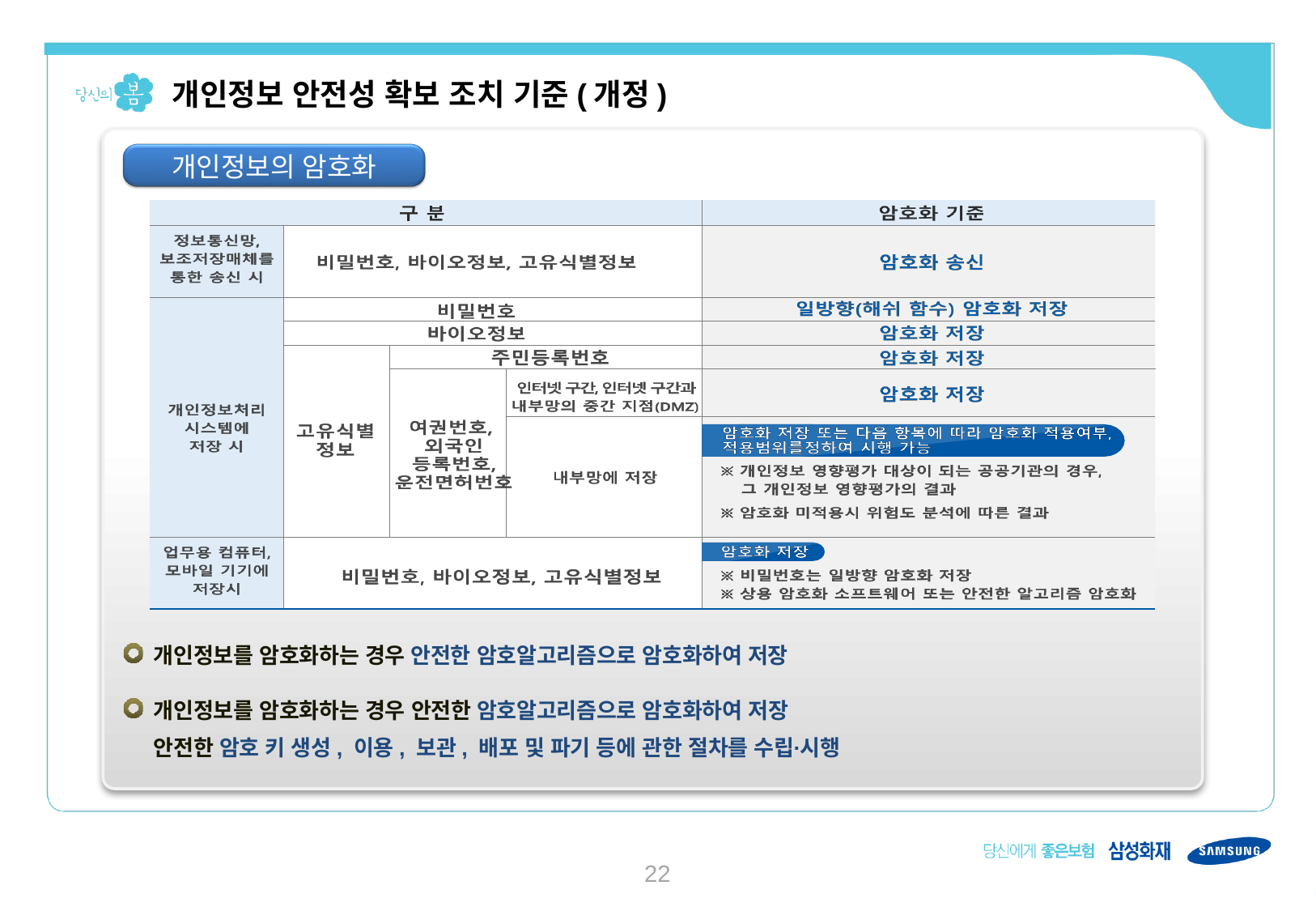

개인정보 안전성 확보 조치 기준(개정)

개인정보의 암호화

개인정보를 암호화하는 경우 안전한 암호알고리즘으로 암호화하여 저장

개인정보를 암호화하는 경우 안전한 암호알고리즘으로 암호화하여 저장
안전한 암호 키 생성, 이용, 보관, 배포 및 파기 등에 관한 절차를 수립∙시행

22